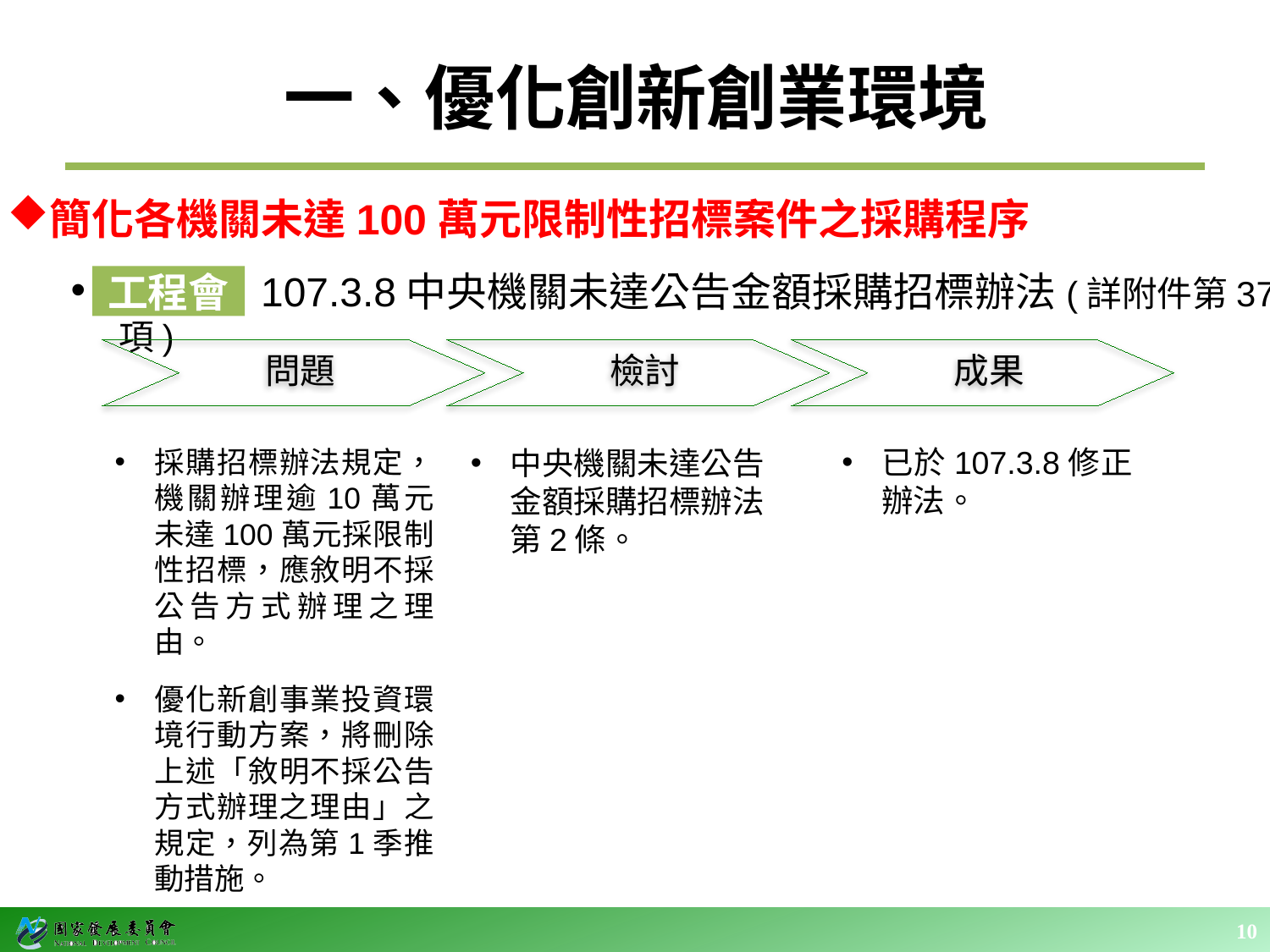

# 一、優化創新創業環境
簡化各機關未達100萬元限制性招標案件之採購程序
            107.3.8中央機關未達公告金額採購招標辦法(詳附件第37項)

工程會
問題
檢討
成果
已於107.3.8修正辦法。
採購招標辦法規定，機關辦理逾10萬元未達100萬元採限制性招標，應敘明不採公告方式辦理之理由。
優化新創事業投資環境行動方案，將刪除上述「敘明不採公告方式辦理之理由」之規定，列為第1季推動措施。
中央機關未達公告金額採購招標辦法第2條。

10